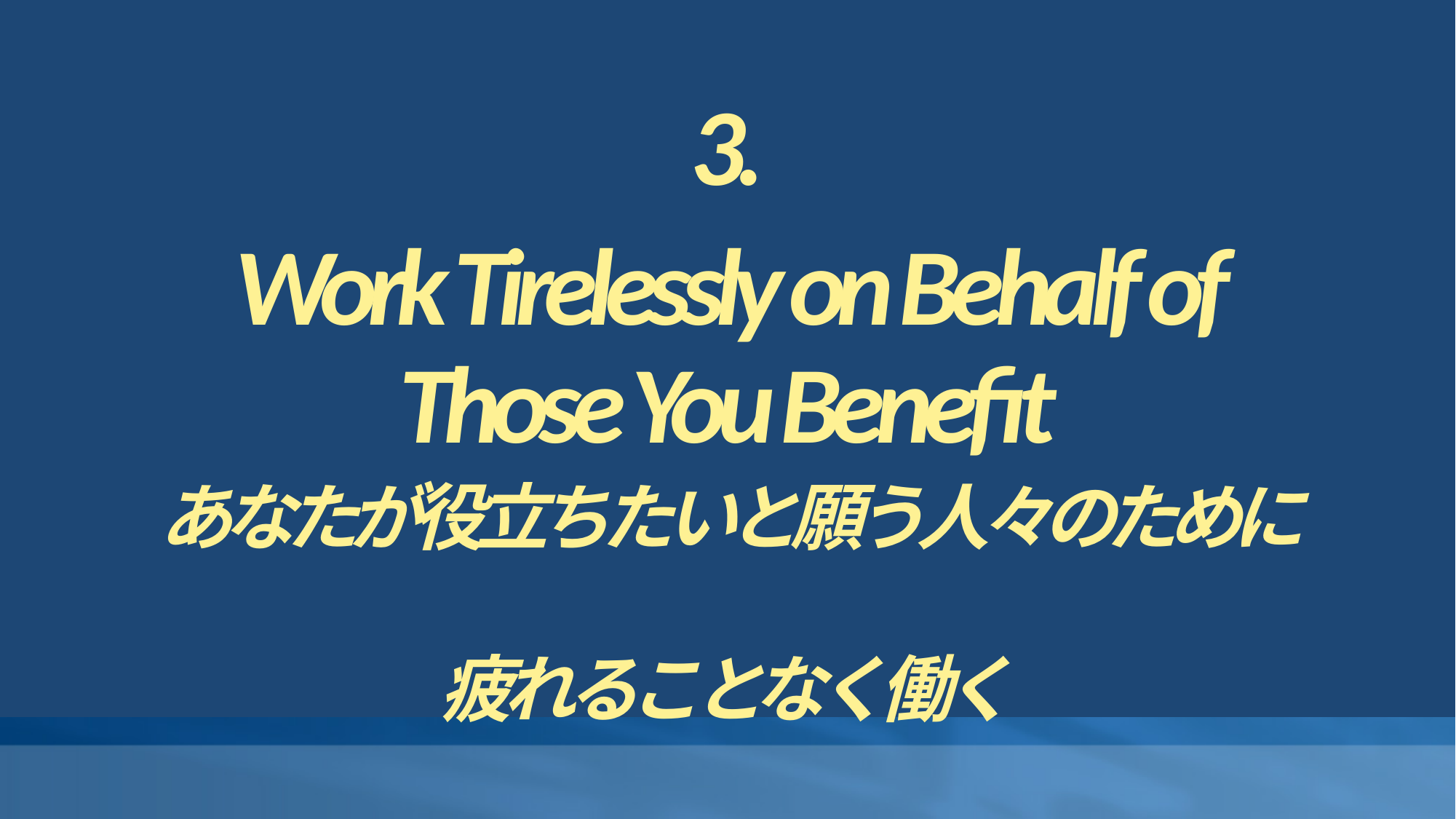

3.
Work Tirelessly on Behalf of Those You Benefit
あなたが役立ちたいと願う人々のために
疲れることなく働く